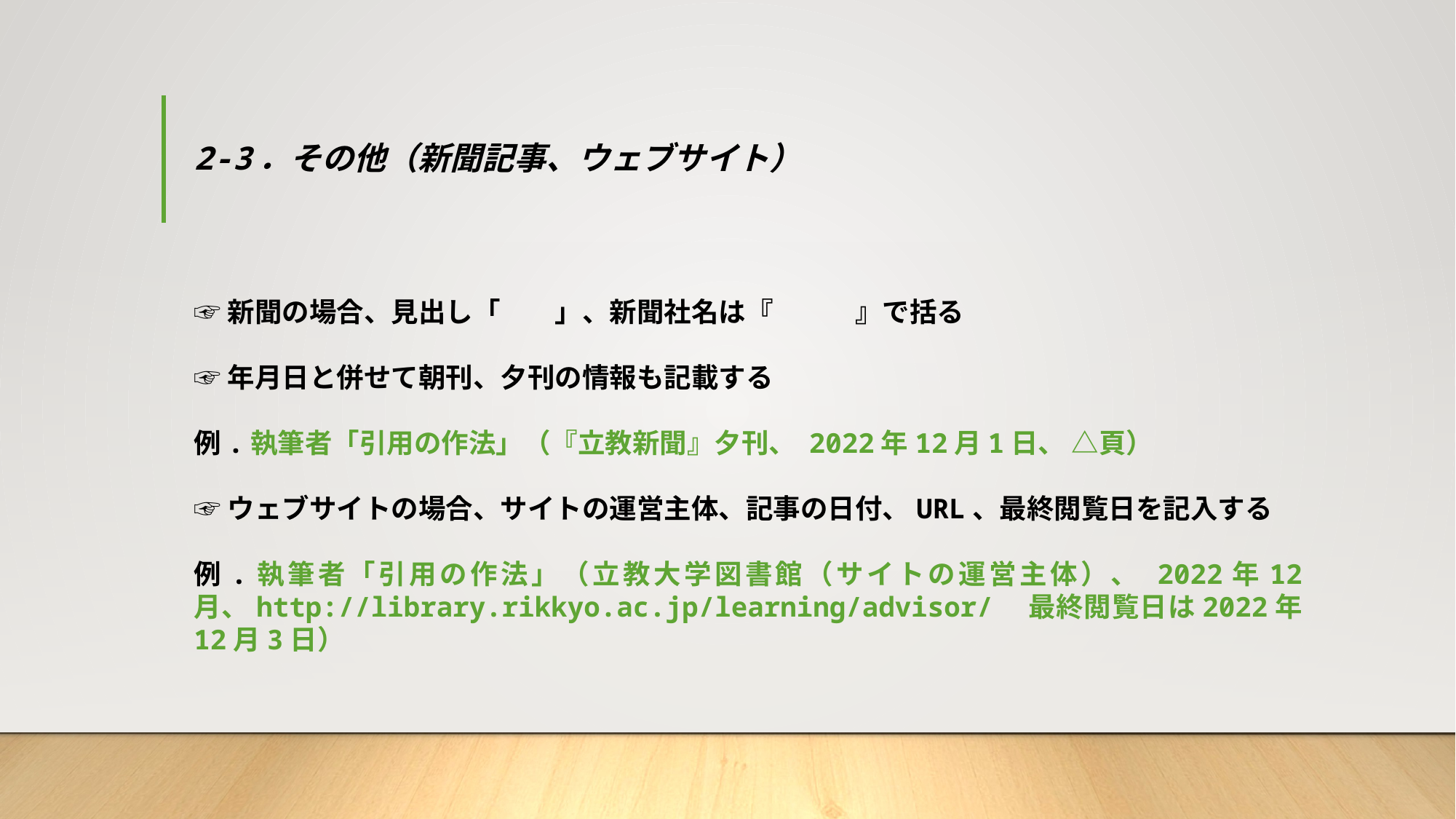

# 2-3．その他（新聞記事、ウェブサイト）
☞新聞の場合、見出し「　　」、新聞社名は『　　　』で括る

☞年月日と併せて朝刊、夕刊の情報も記載する

例.執筆者「引用の作法」（『立教新聞』夕刊、 2022年12月1日、 △頁）

☞ウェブサイトの場合、サイトの運営主体、記事の日付、URL、最終閲覧日を記入する

例.執筆者「引用の作法」（立教大学図書館（サイトの運営主体）、 2022年12月、http://library.rikkyo.ac.jp/learning/advisor/　最終閲覧日は2022年12月3日）